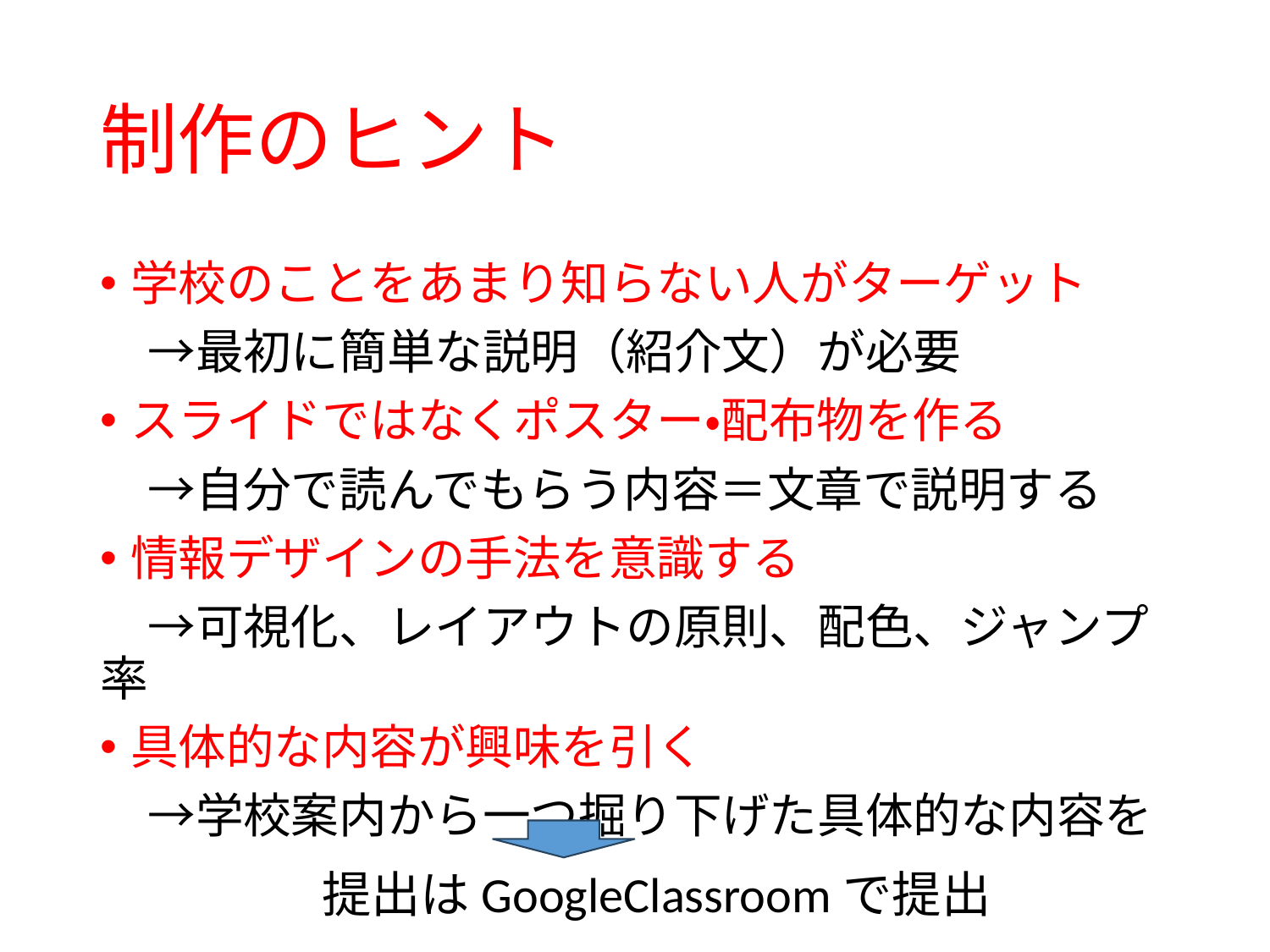

# 制作のヒント
学校のことをあまり知らない人がターゲット
　→最初に簡単な説明（紹介文）が必要
スライドではなくポスター・配布物を作る
　→自分で読んでもらう内容＝文章で説明する
情報デザインの手法を意識する
　→可視化、レイアウトの原則、配色、ジャンプ率
具体的な内容が興味を引く
　→学校案内から一つ掘り下げた具体的な内容を

提出はGoogleClassroomで提出